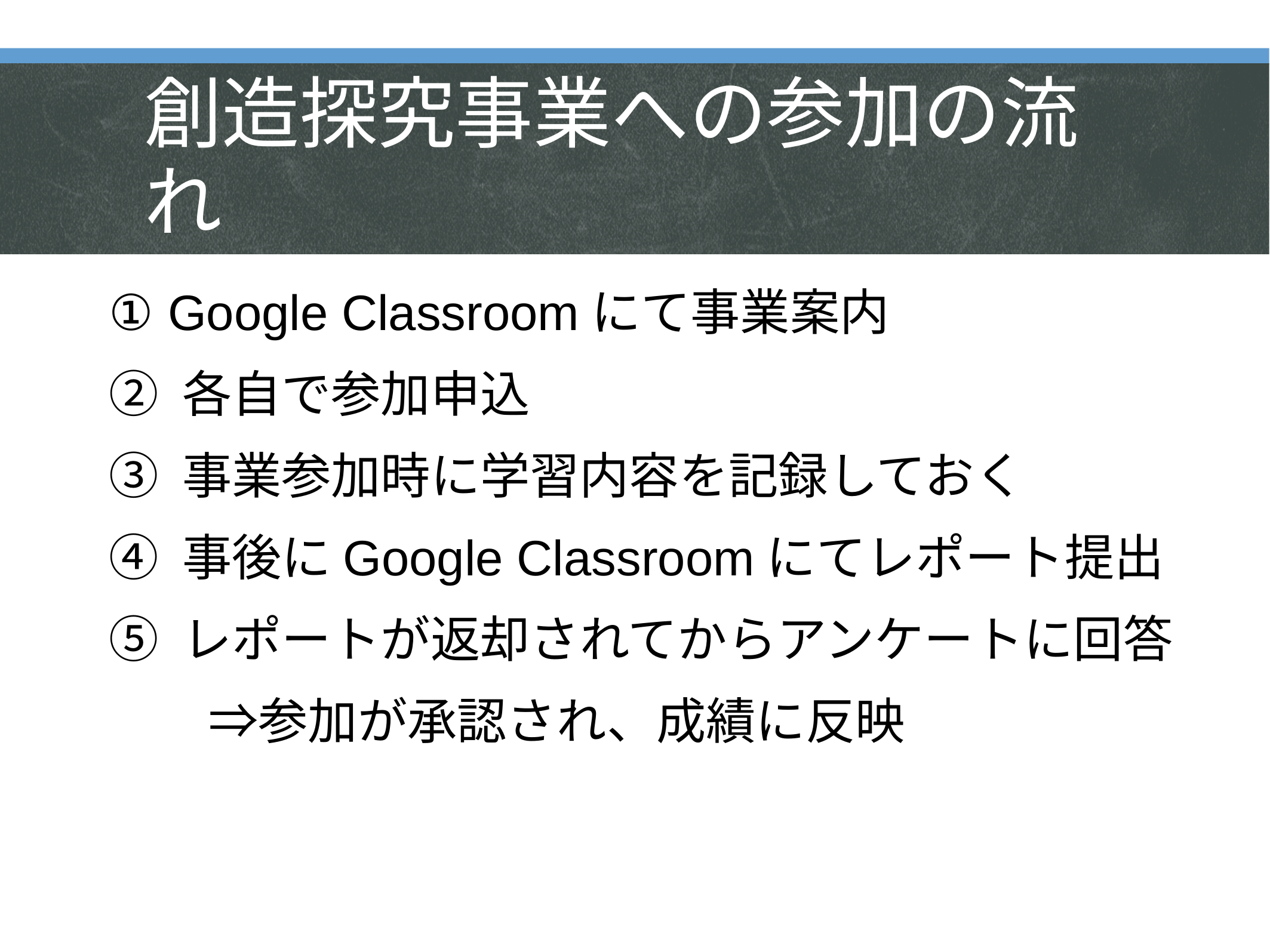

# 創造探究事業への参加の流れ
① Google Classroomにて事業案内
② 各自で参加申込
③ 事業参加時に学習内容を記録しておく
④ 事後にGoogle Classroomにてレポート提出
⑤ レポートが返却されてからアンケートに回答
　　⇒参加が承認され、成績に反映